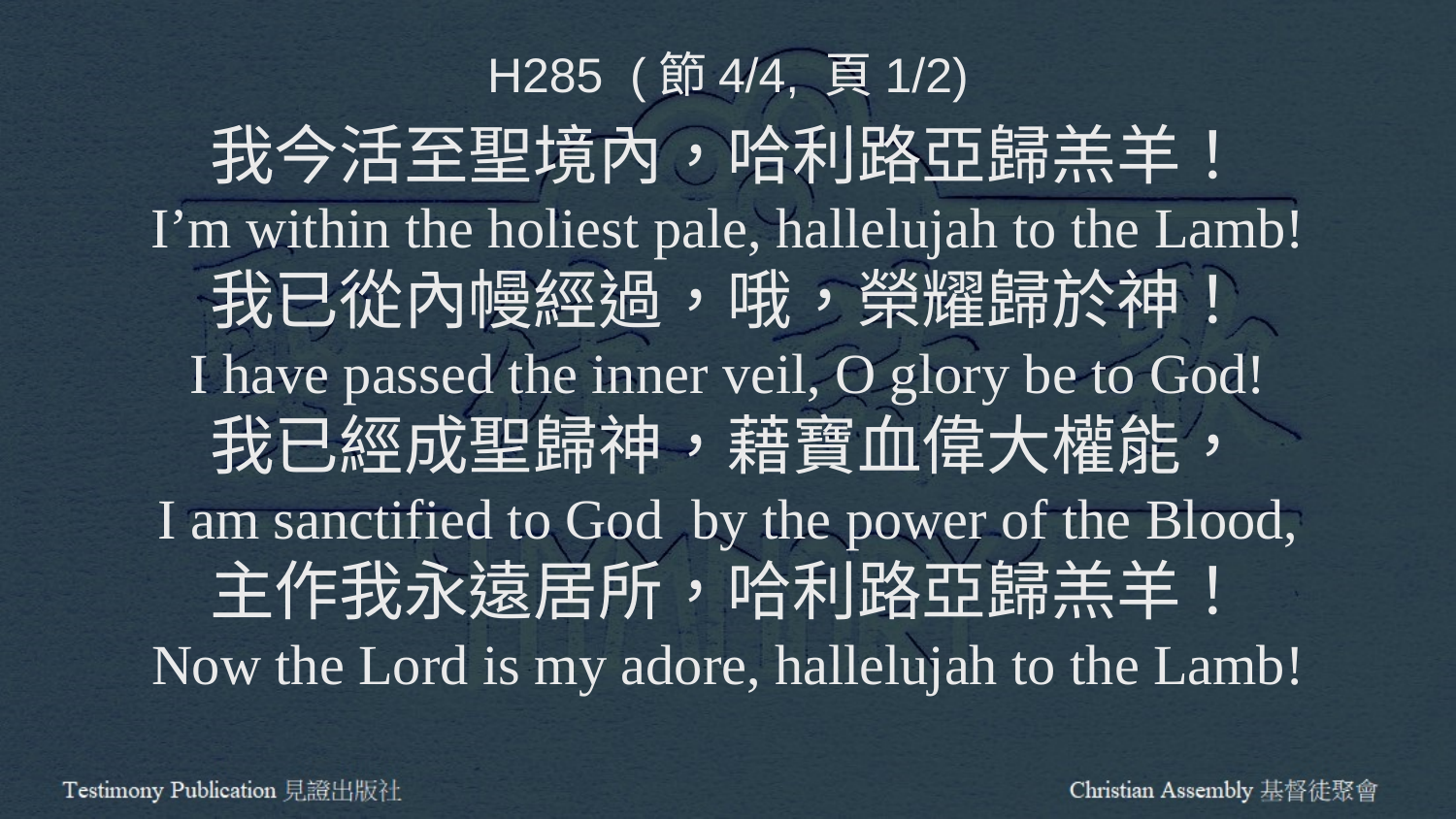

H285  (節4/4, 頁1/2)
我今活至聖境內，哈利路亞歸羔羊！
I’m within the holiest pale, hallelujah to the Lamb!
我已從內幔經過，哦，榮耀歸於神！
I have passed the inner veil, O glory be to God!
我已經成聖歸神，藉寶血偉大權能，
I am sanctified to God  by the power of the Blood,
主作我永遠居所，哈利路亞歸羔羊！
Now the Lord is my adore, hallelujah to the Lamb!